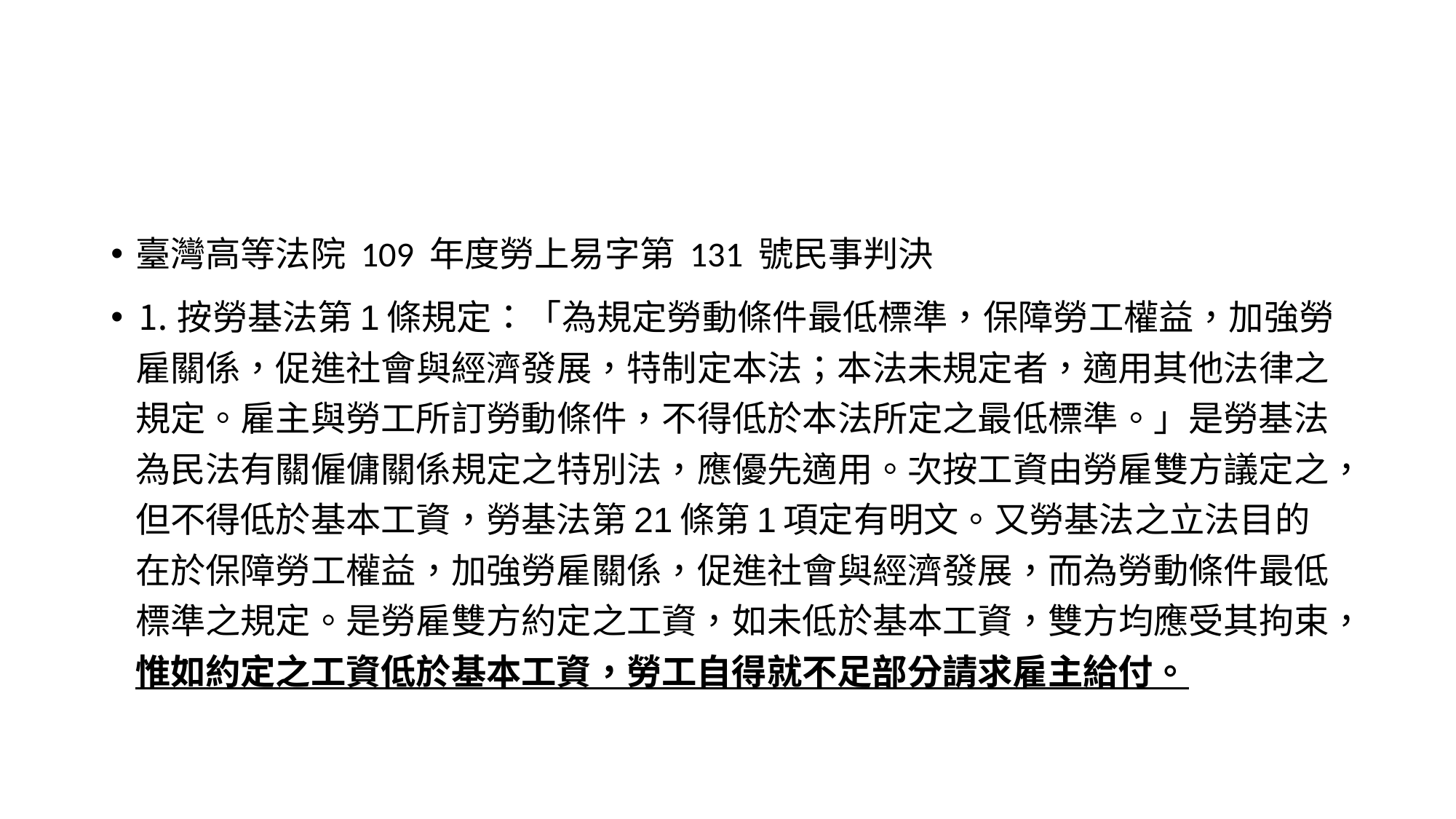

#
臺灣高等法院 109 年度勞上易字第 131 號民事判決
⒈按勞基法第1條規定：「為規定勞動條件最低標準，保障勞工權益，加強勞雇關係，促進社會與經濟發展，特制定本法；本法未規定者，適用其他法律之規定。雇主與勞工所訂勞動條件，不得低於本法所定之最低標準。」是勞基法為民法有關僱傭關係規定之特別法，應優先適用。次按工資由勞雇雙方議定之，但不得低於基本工資，勞基法第21條第1項定有明文。又勞基法之立法目的在於保障勞工權益，加強勞雇關係，促進社會與經濟發展，而為勞動條件最低標準之規定。是勞雇雙方約定之工資，如未低於基本工資，雙方均應受其拘束，惟如約定之工資低於基本工資，勞工自得就不足部分請求雇主給付。